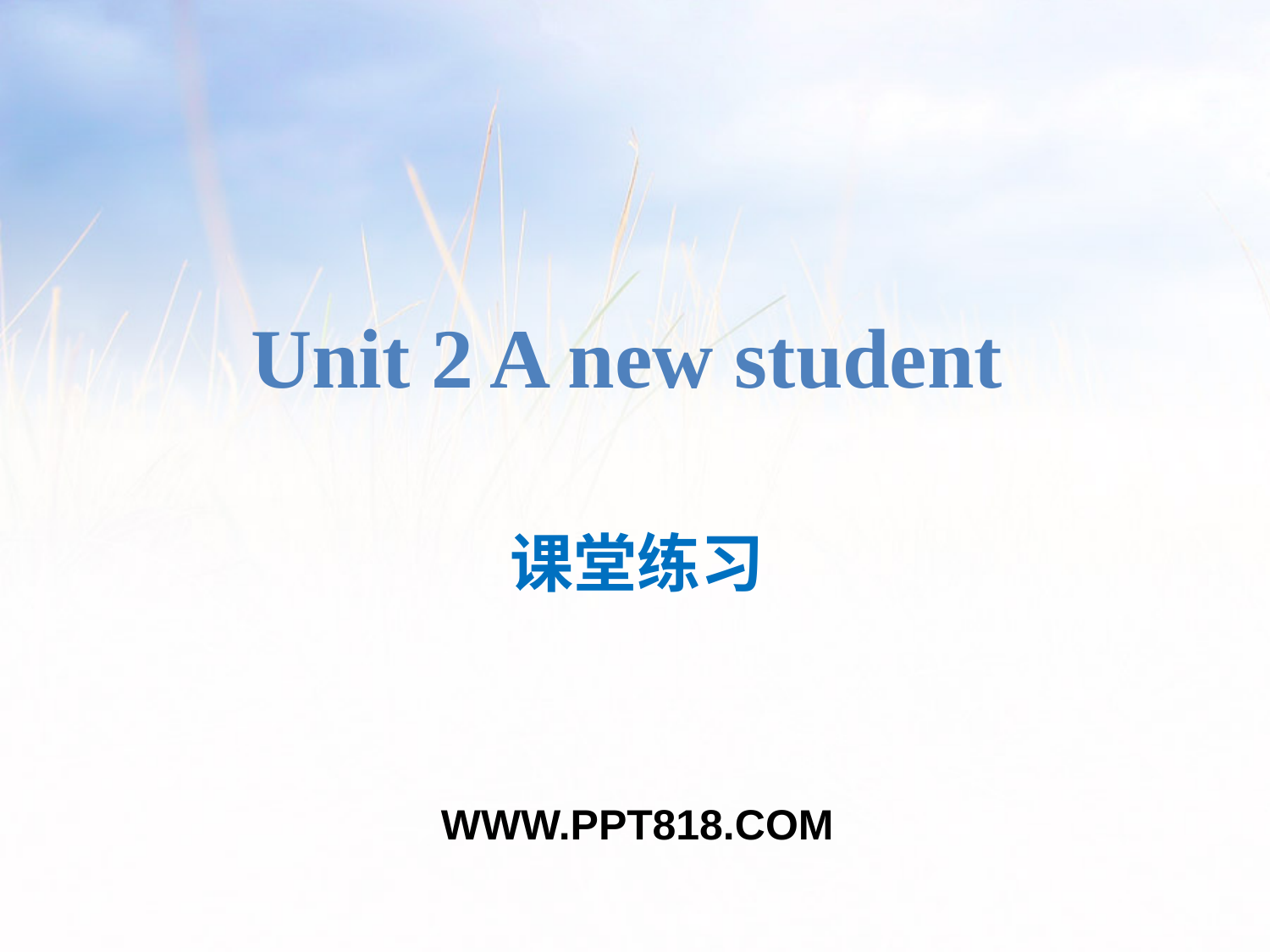

Unit 2 A new student
课堂练习
WWW.PPT818.COM